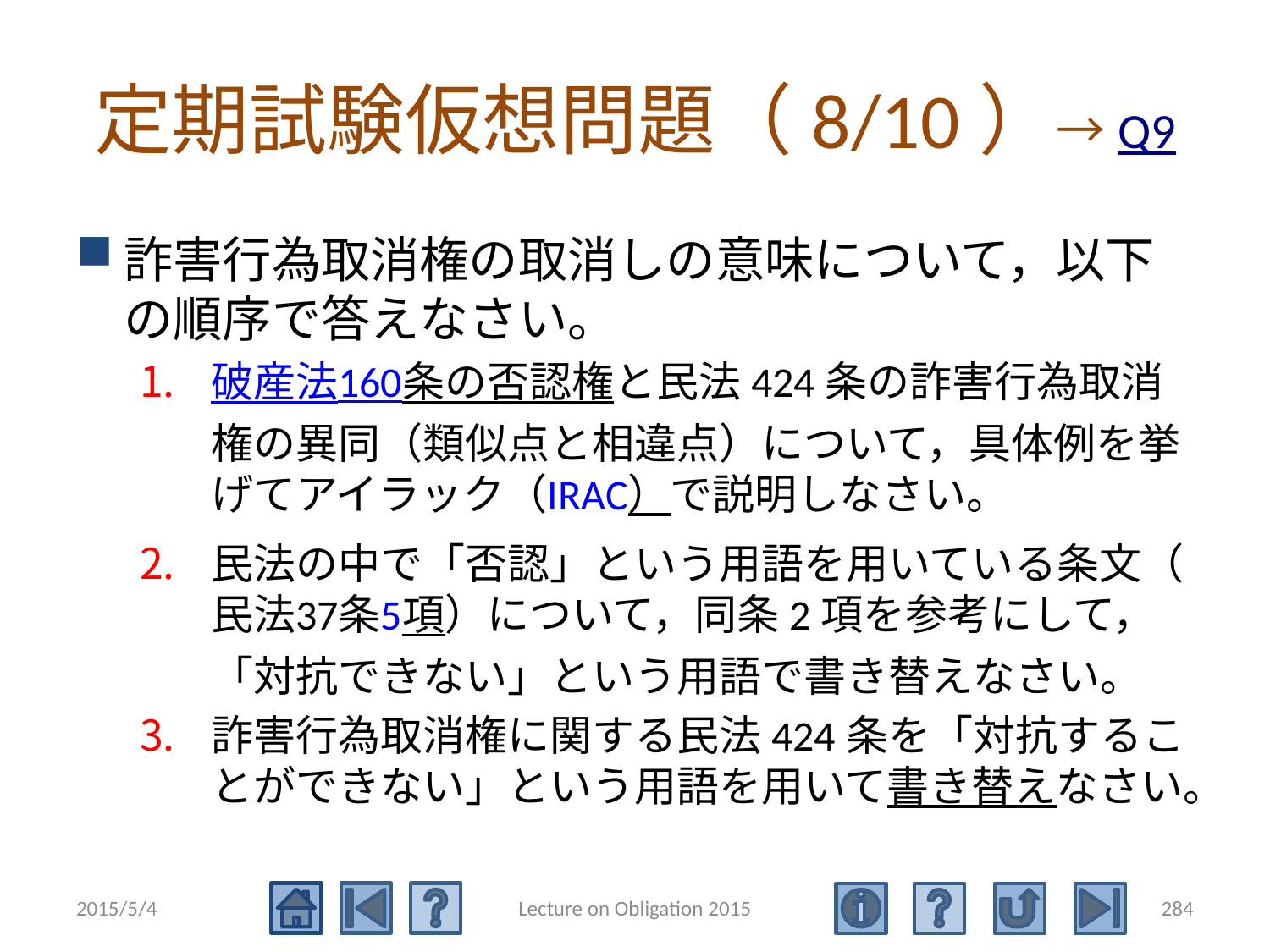

# 定期試験仮想問題（8/10）→Q9
詐害行為取消権の取消しの意味について，以下の順序で答えなさい。
破産法160条の否認権と民法424条の詐害行為取消権の異同（類似点と相違点）について，具体例を挙げてアイラック（IRAC）で説明しなさい。
民法の中で「否認」という用語を用いている条文（民法37条5項）について，同条2項を参考にして，「対抗できない」という用語で書き替えなさい。
詐害行為取消権に関する民法424条を「対抗することができない」という用語を用いて書き替えなさい。
2015/5/4
Lecture on Obligation 2015
284